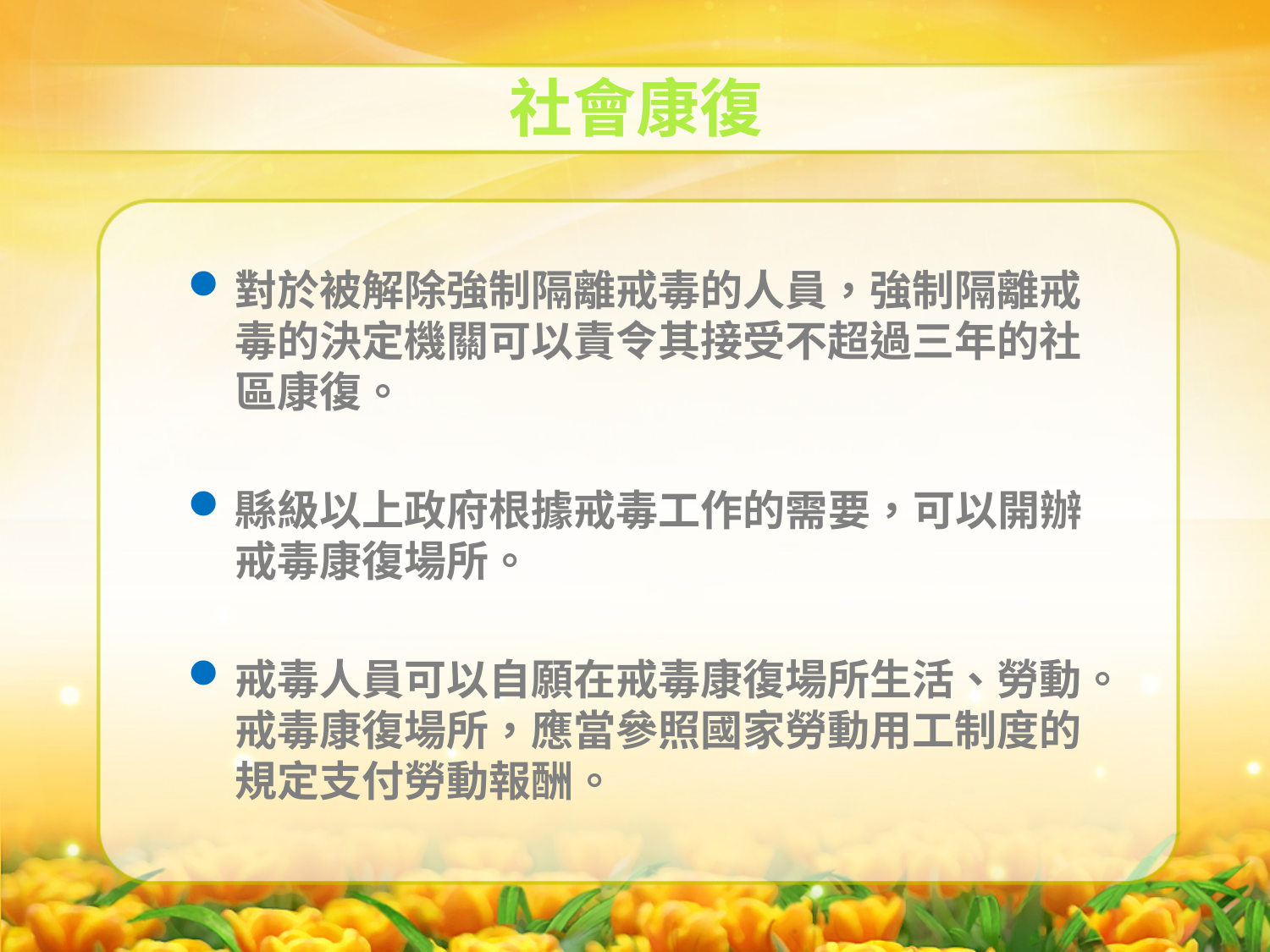

社會康復
對於被解除強制隔離戒毒的人員，強制隔離戒毒的決定機關可以責令其接受不超過三年的社區康復。

縣級以上政府根據戒毒工作的需要，可以開辦戒毒康復場所。

戒毒人員可以自願在戒毒康復場所生活、勞動。戒毒康復場所，應當參照國家勞動用工制度的規定支付勞動報酬。